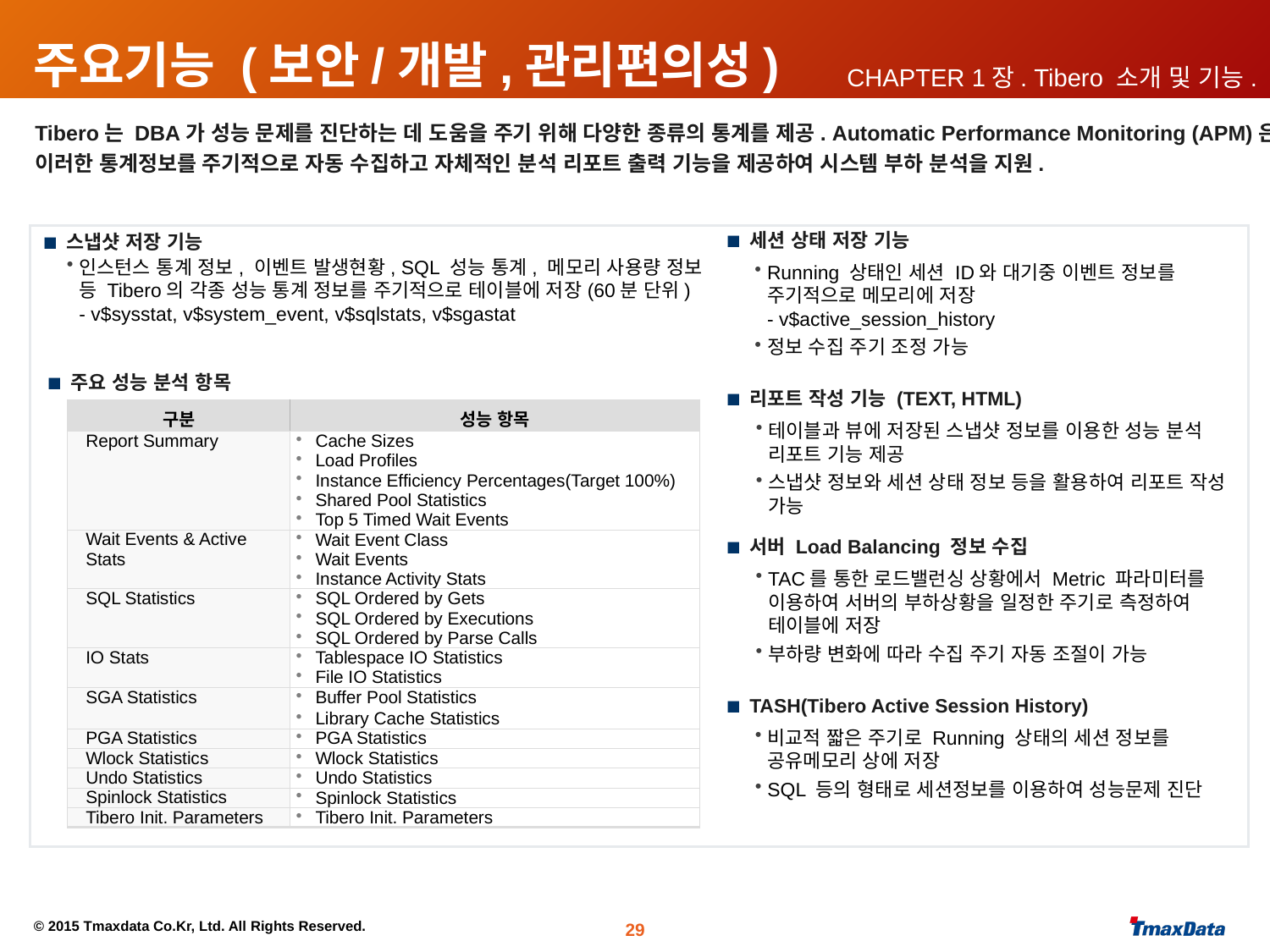

# 주요기능 (보안/개발,관리편의성)
CHAPTER 1장. Tibero 소개 및 기능.
Tibero는 DBA가 성능 문제를 진단하는 데 도움을 주기 위해 다양한 종류의 통계를 제공. Automatic Performance Monitoring (APM)은 이러한 통계정보를 주기적으로 자동 수집하고 자체적인 분석 리포트 출력 기능을 제공하여 시스템 부하 분석을 지원.
세션 상태 저장 기능

스냅샷 저장 기능
인스턴스 통계 정보, 이벤트 발생현황, SQL 성능 통계, 메모리 사용량 정보 등 Tibero의 각종 성능 통계 정보를 주기적으로 테이블에 저장(60분 단위)
- v$sysstat, v$system_event, v$sqlstats, v$sgastat
Running 상태인 세션 ID와 대기중 이벤트 정보를 주기적으로 메모리에 저장
- v$active_session_history
정보 수집 주기 조정 가능
주요 성능 분석 항목
리포트 작성 기능 (TEXT, HTML)
| 구분 | 성능 항목 |
| --- | --- |
| Report Summary | Cache Sizes Load Profiles Instance Efficiency Percentages(Target 100%) Shared Pool Statistics Top 5 Timed Wait Events |
| Wait Events & Active Stats | Wait Event Class Wait Events Instance Activity Stats |
| SQL Statistics | SQL Ordered by Gets SQL Ordered by Executions SQL Ordered by Parse Calls |
| IO Stats | Tablespace IO Statistics File IO Statistics |
| SGA Statistics | Buffer Pool Statistics Library Cache Statistics |
| PGA Statistics | PGA Statistics |
| Wlock Statistics | Wlock Statistics |
| Undo Statistics | Undo Statistics |
| Spinlock Statistics | Spinlock Statistics |
| Tibero Init. Parameters | Tibero Init. Parameters |
테이블과 뷰에 저장된 스냅샷 정보를 이용한 성능 분석 리포트 기능 제공
스냅샷 정보와 세션 상태 정보 등을 활용하여 리포트 작성 가능
서버 Load Balancing 정보 수집
TAC를 통한 로드밸런싱 상황에서 Metric 파라미터를 이용하여 서버의 부하상황을 일정한 주기로 측정하여 테이블에 저장
부하량 변화에 따라 수집 주기 자동 조절이 가능
TASH(Tibero Active Session History)
비교적 짧은 주기로 Running 상태의 세션 정보를 공유메모리 상에 저장
SQL 등의 형태로 세션정보를 이용하여 성능문제 진단